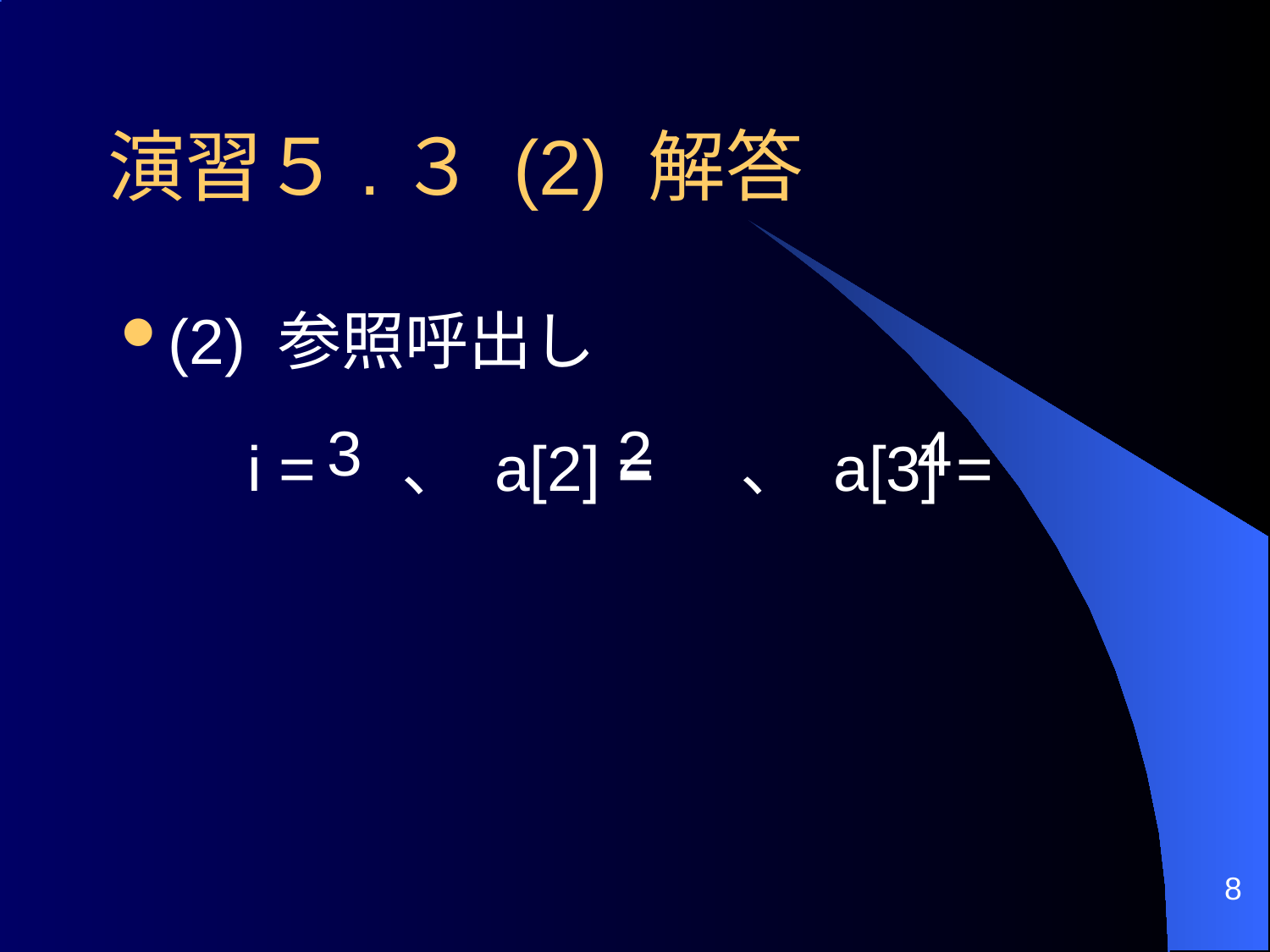

# 演習５.３ (2) 解答
(2) 参照呼出し
i =    、 a[2] =    、 a[3] =
3
2
4
8